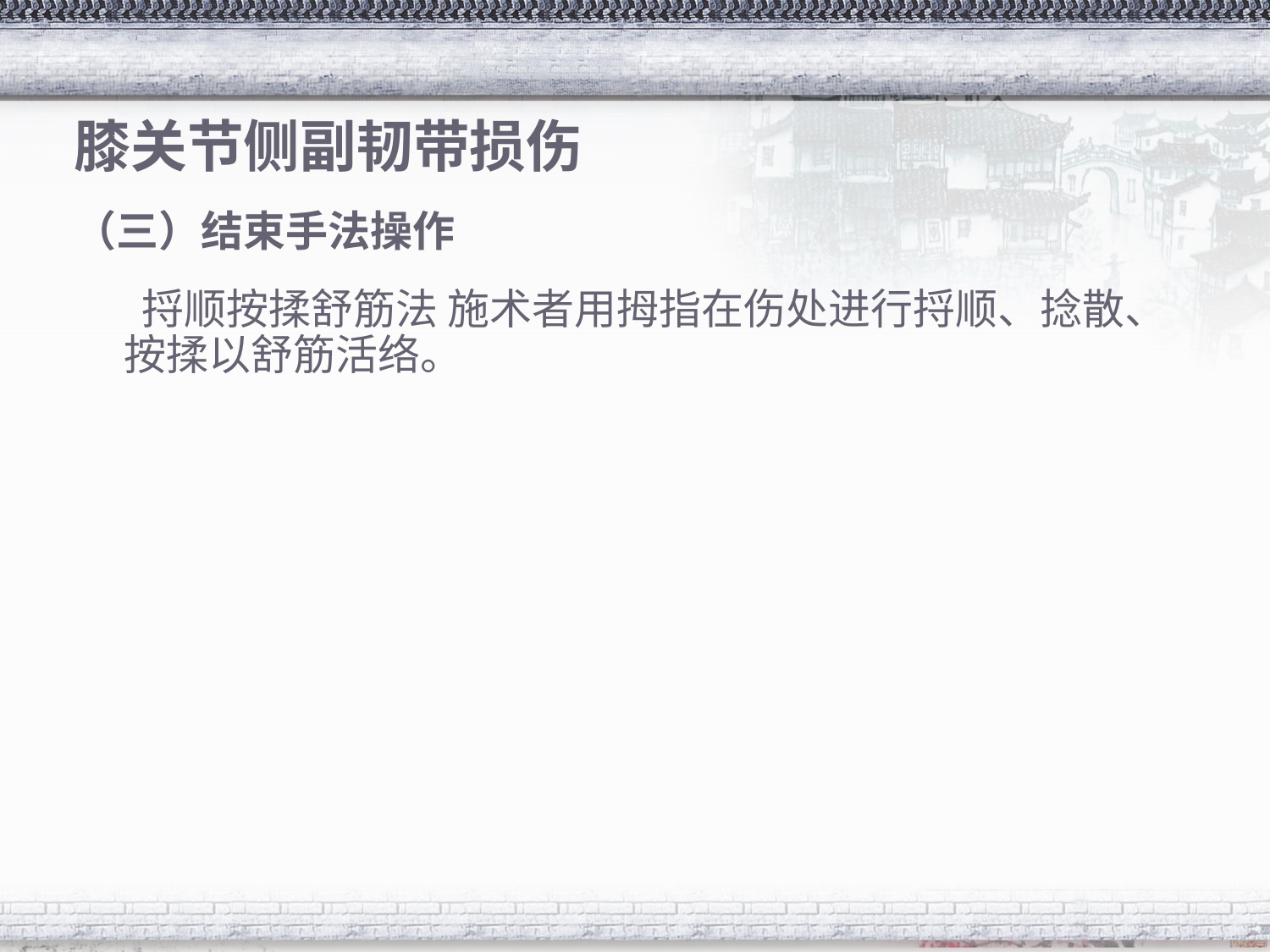

# 膝关节侧副韧带损伤
（三）结束手法操作
      捋顺按揉舒筋法 施术者用拇指在伤处进行捋顺、捻散、按揉以舒筋活络。